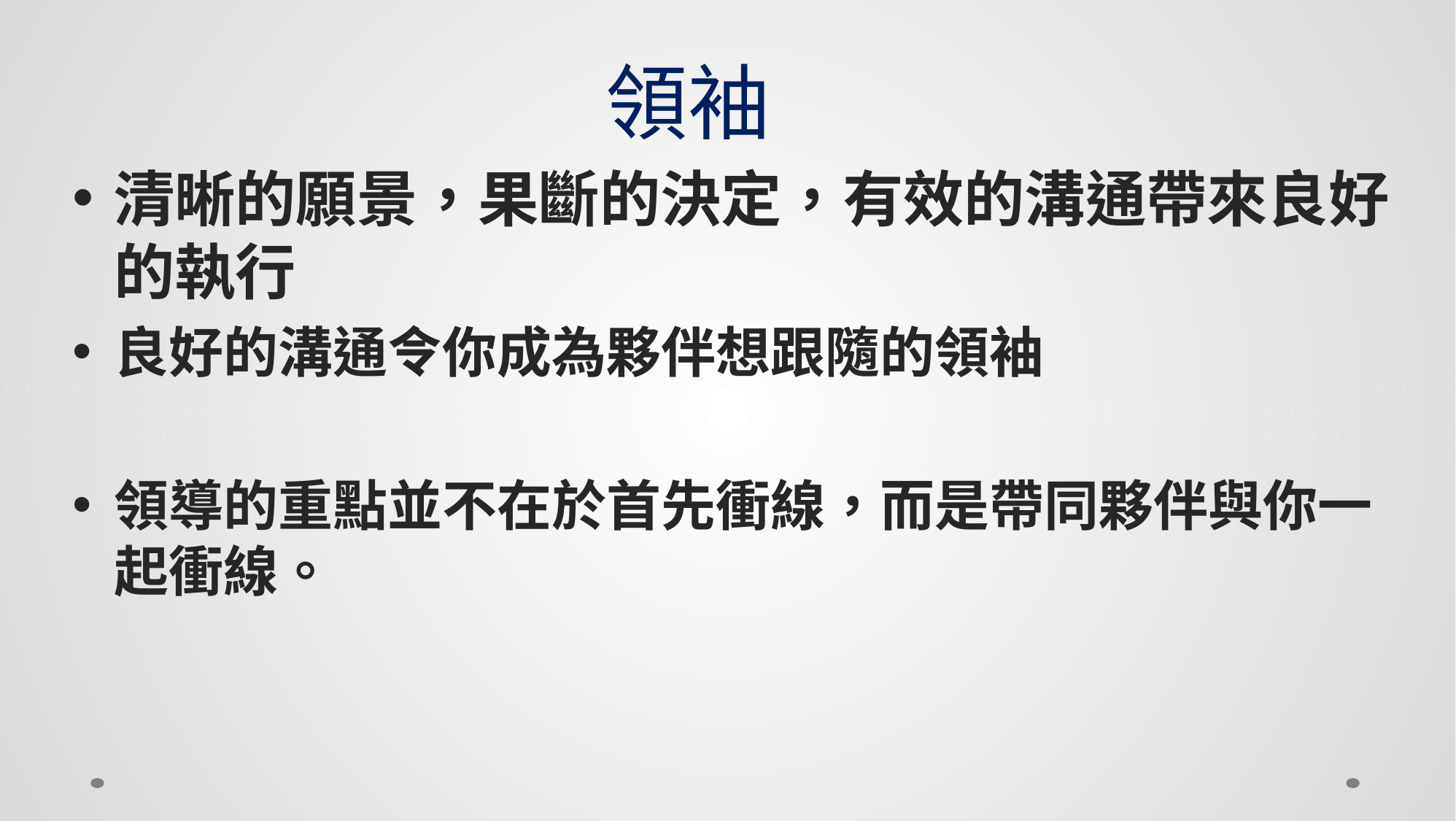

# 領袖
清晰的願景，果斷的決定，有效的溝通帶來良好的執行
良好的溝通令你成為夥伴想跟隨的領袖

領導的重點並不在於首先衝線，而是帶同夥伴與你一起衝線。